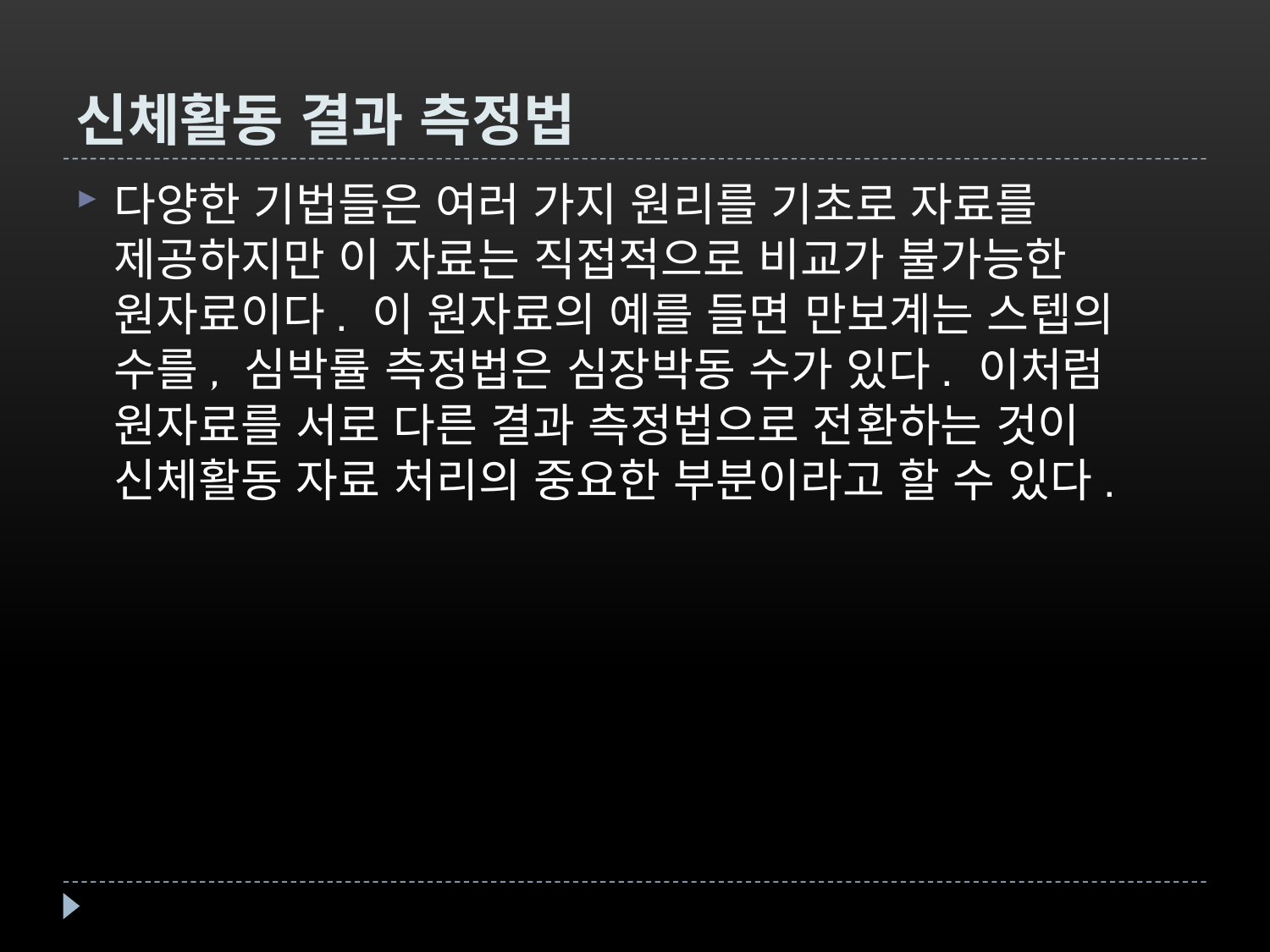

# 신체활동 결과 측정법
다양한 기법들은 여러 가지 원리를 기초로 자료를 제공하지만 이 자료는 직접적으로 비교가 불가능한 원자료이다. 이 원자료의 예를 들면 만보계는 스텝의 수를, 심박률 측정법은 심장박동 수가 있다. 이처럼 원자료를 서로 다른 결과 측정법으로 전환하는 것이 신체활동 자료 처리의 중요한 부분이라고 할 수 있다.